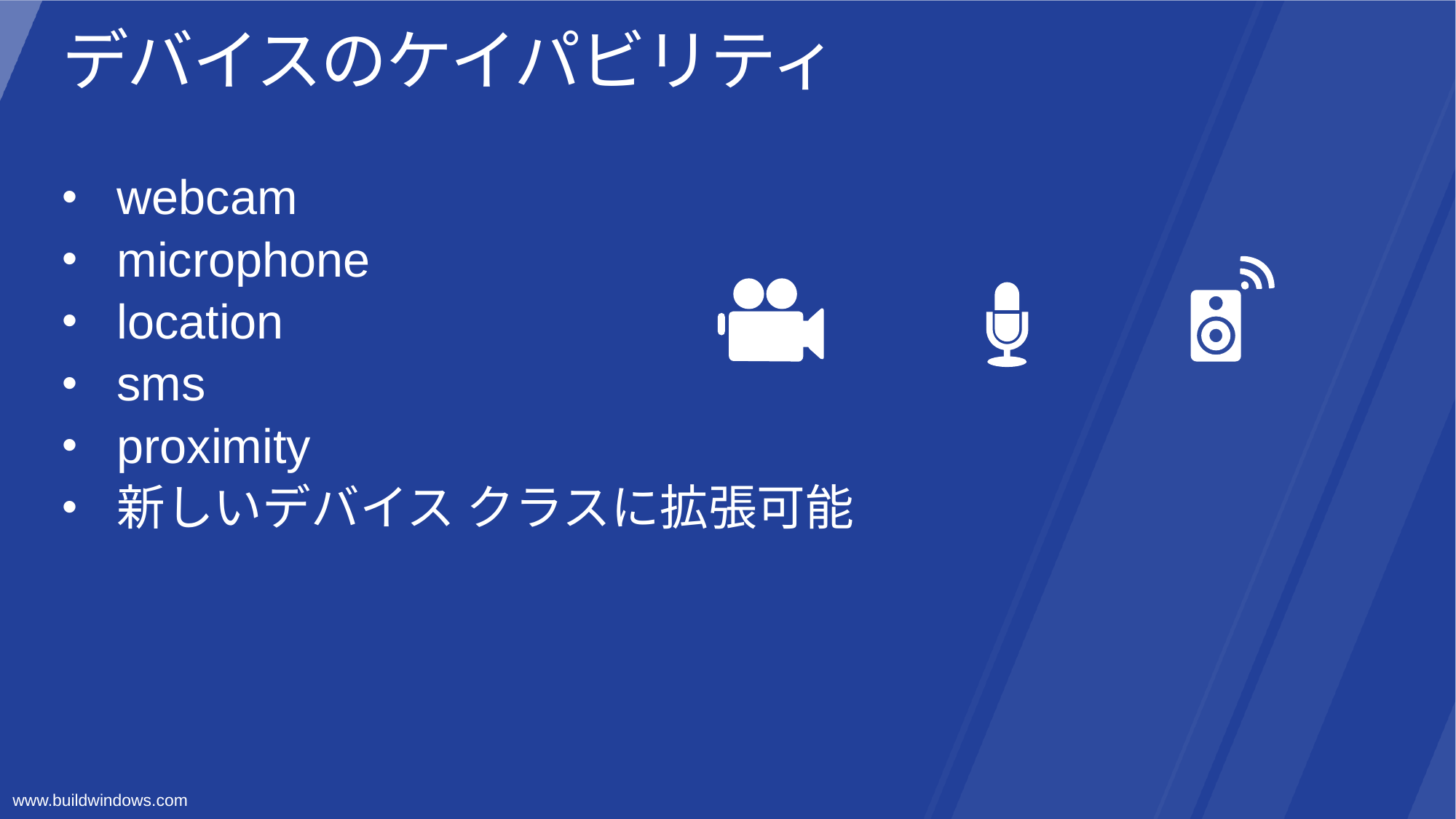

# デバイスのケイパビリティ
webcam
microphone
location
sms
proximity
新しいデバイス クラスに拡張可能